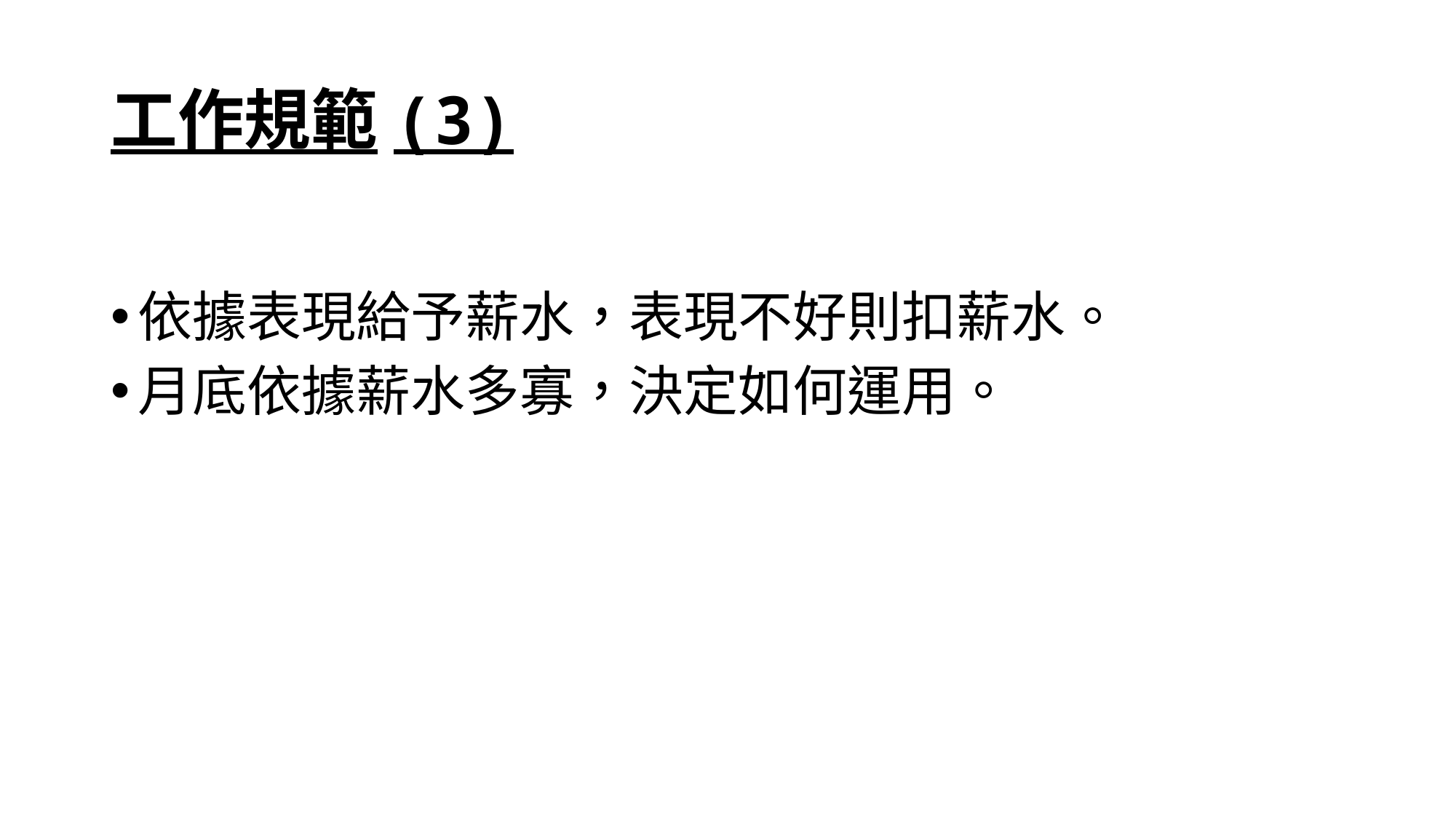

# 工作規範(3)

依據表現給予薪水，表現不好則扣薪水。
月底依據薪水多寡，決定如何運用。